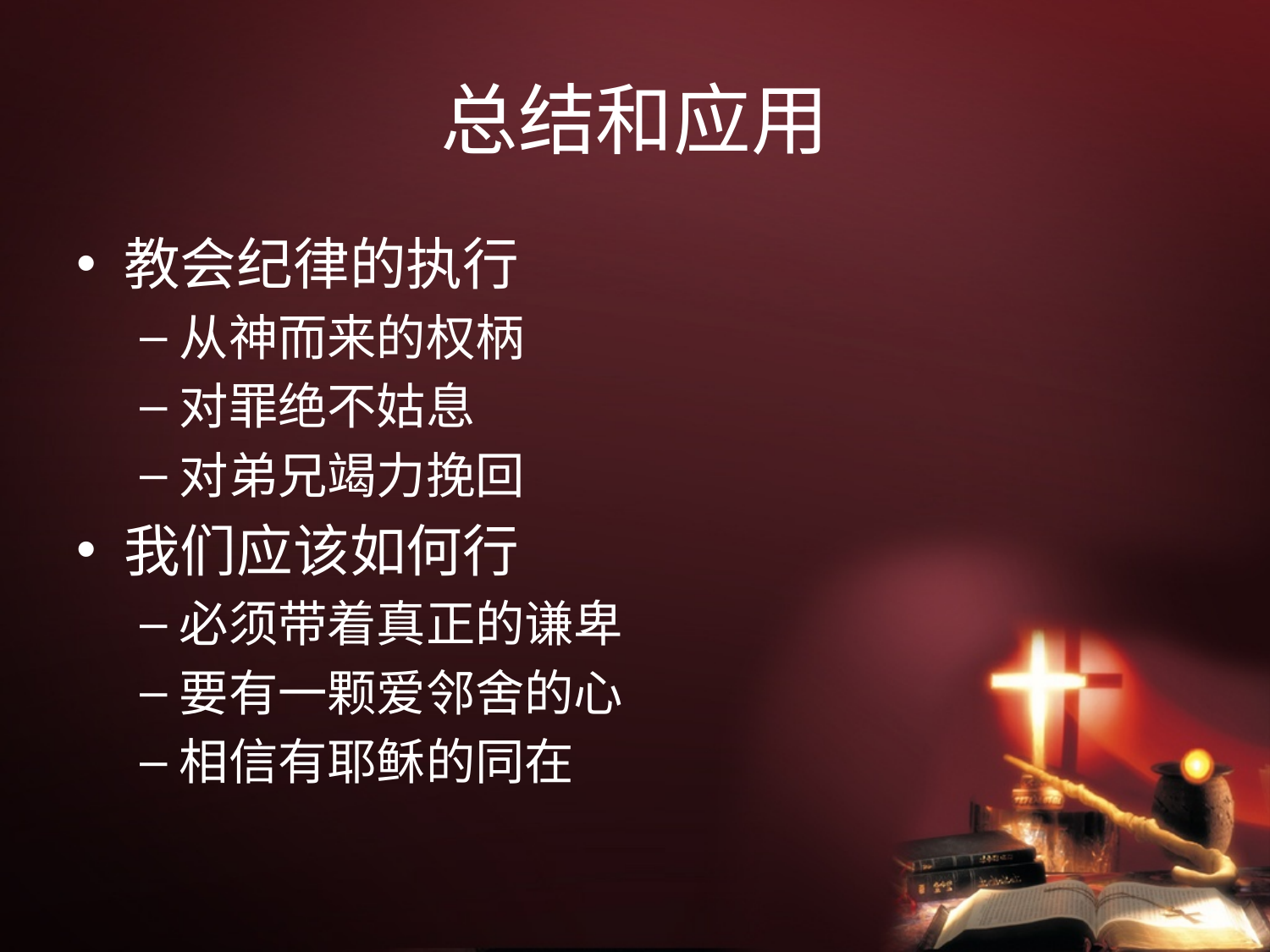

# 总结和应用
教会纪律的执行
从神而来的权柄
对罪绝不姑息
对弟兄竭力挽回
我们应该如何行
必须带着真正的谦卑
要有一颗爱邻舍的心
相信有耶稣的同在